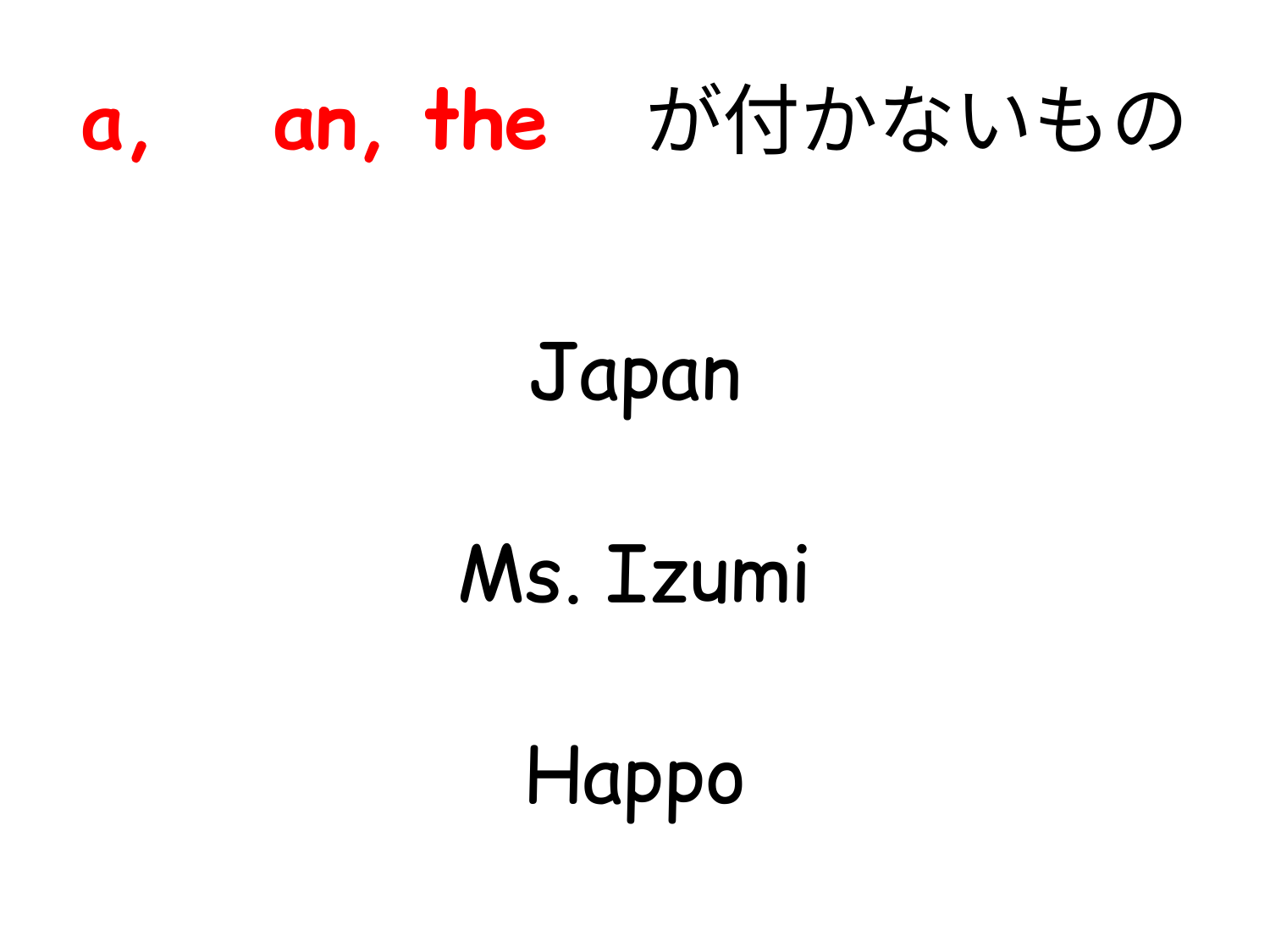

# a,　an, the　が付かないもの
Japan
Ms. Izumi
Happo